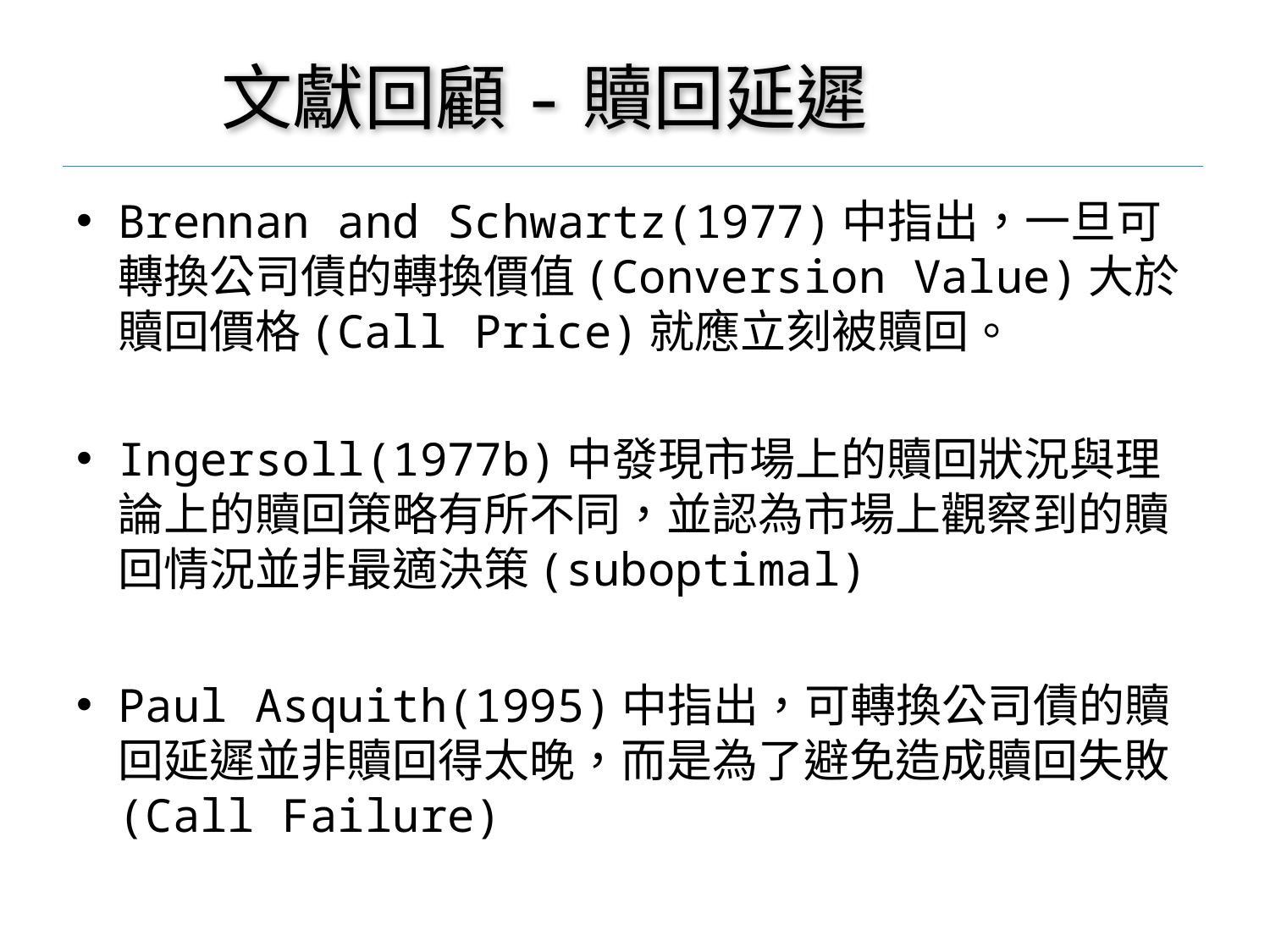

# 文獻回顧-贖回延遲
Brennan and Schwartz(1977)中指出，一旦可轉換公司債的轉換價值(Conversion Value)大於贖回價格(Call Price)就應立刻被贖回。

Ingersoll(1977b)中發現市場上的贖回狀況與理論上的贖回策略有所不同，並認為市場上觀察到的贖回情況並非最適決策(suboptimal)

Paul Asquith(1995)中指出，可轉換公司債的贖回延遲並非贖回得太晚，而是為了避免造成贖回失敗(Call Failure)